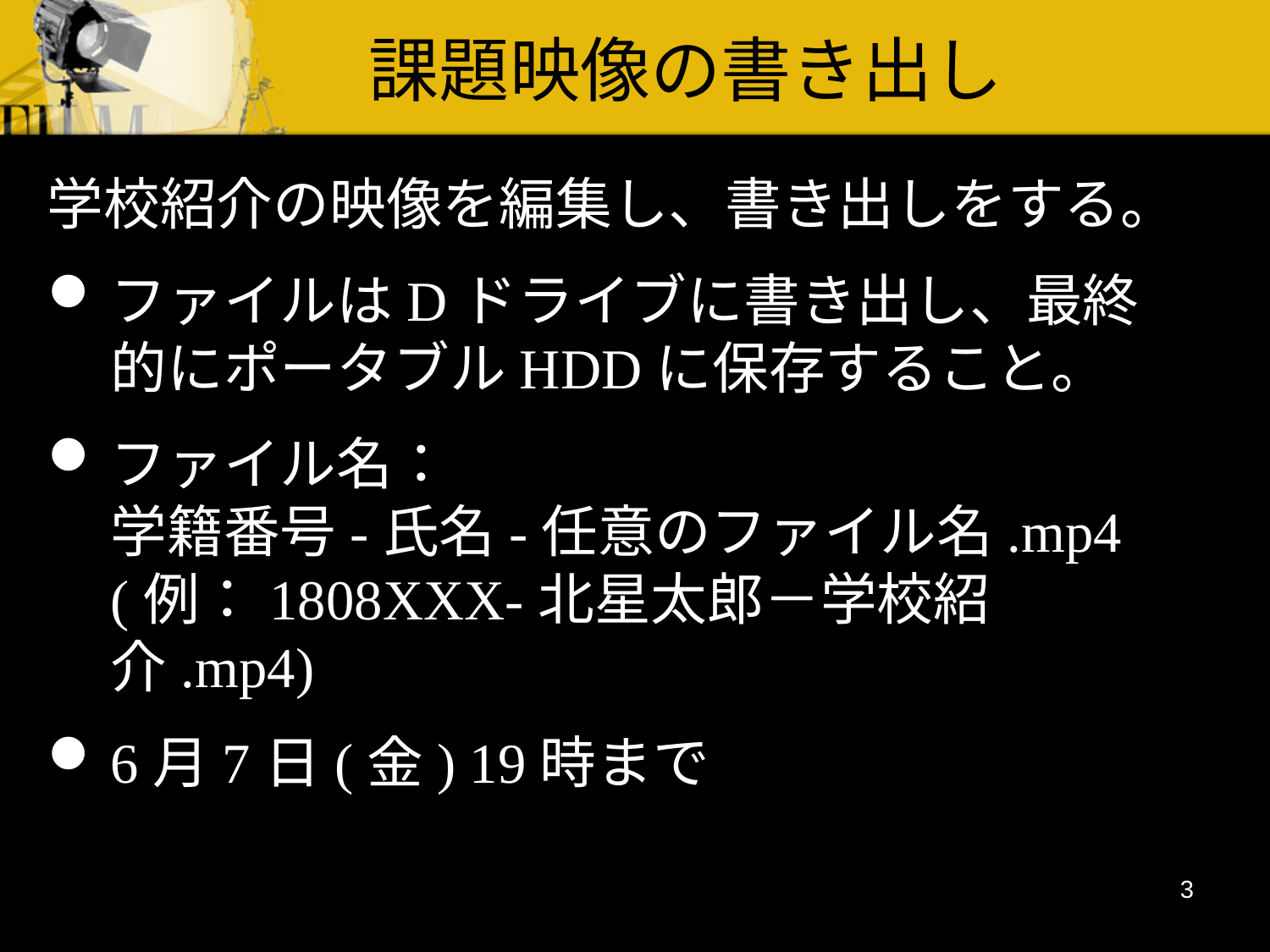

課題映像の書き出し
学校紹介の映像を編集し、書き出しをする。
ファイルはDドライブに書き出し、最終的にポータブルHDDに保存すること。
ファイル名：
学籍番号-氏名-任意のファイル名.mp4
(例：1808XXX-北星太郎－学校紹介.mp4)
6月7日(金) 19時まで
3